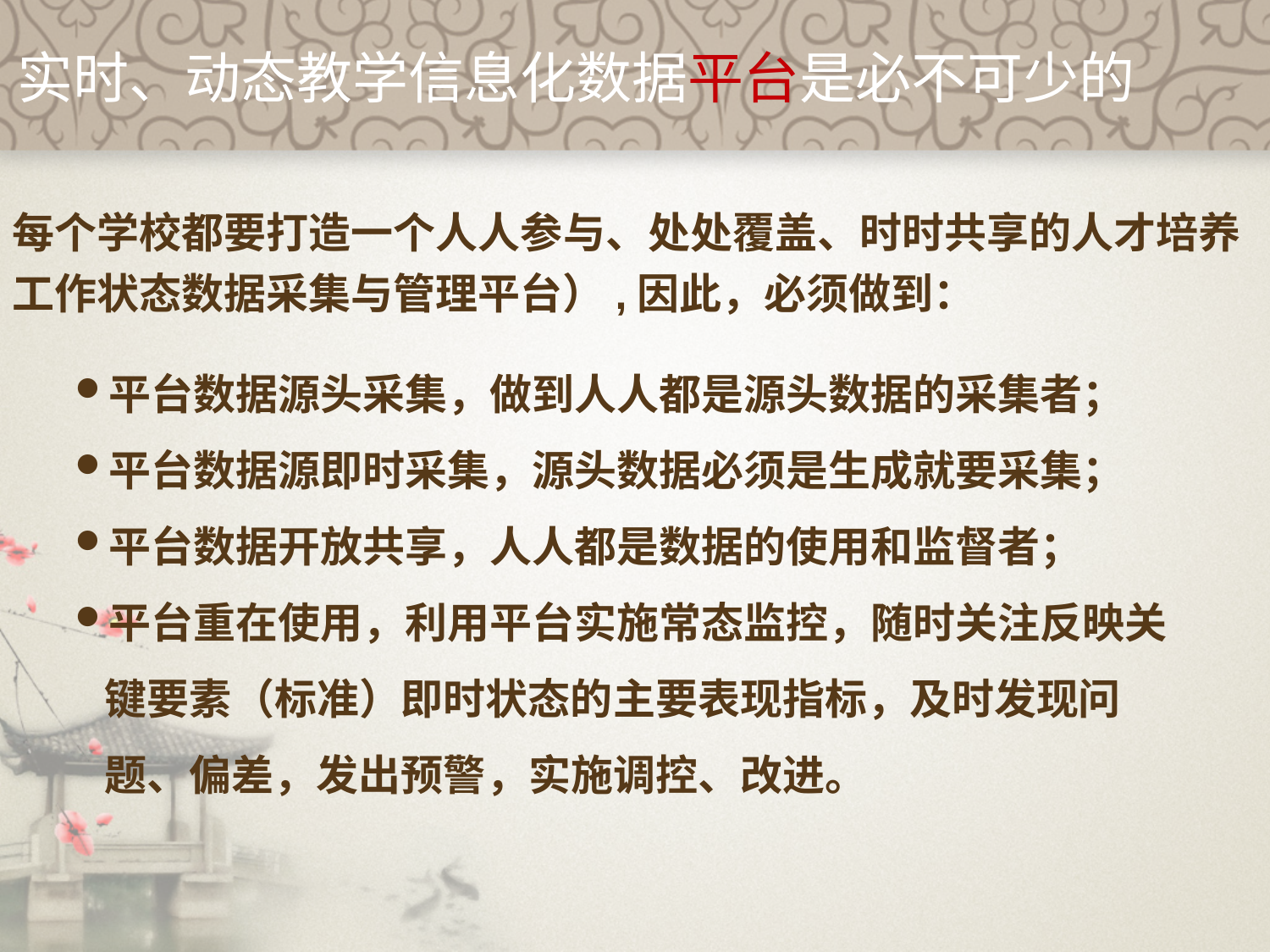

实时、动态教学信息化数据平台是必不可少的
每个学校都要打造一个人人参与、处处覆盖、时时共享的人才培养工作状态数据采集与管理平台）,因此，必须做到：

平台数据源头采集，做到人人都是源头数据的采集者；
平台数据源即时采集，源头数据必须是生成就要采集；
平台数据开放共享，人人都是数据的使用和监督者；
平台重在使用，利用平台实施常态监控，随时关注反映关键要素（标准）即时状态的主要表现指标，及时发现问题、偏差，发出预警，实施调控、改进。